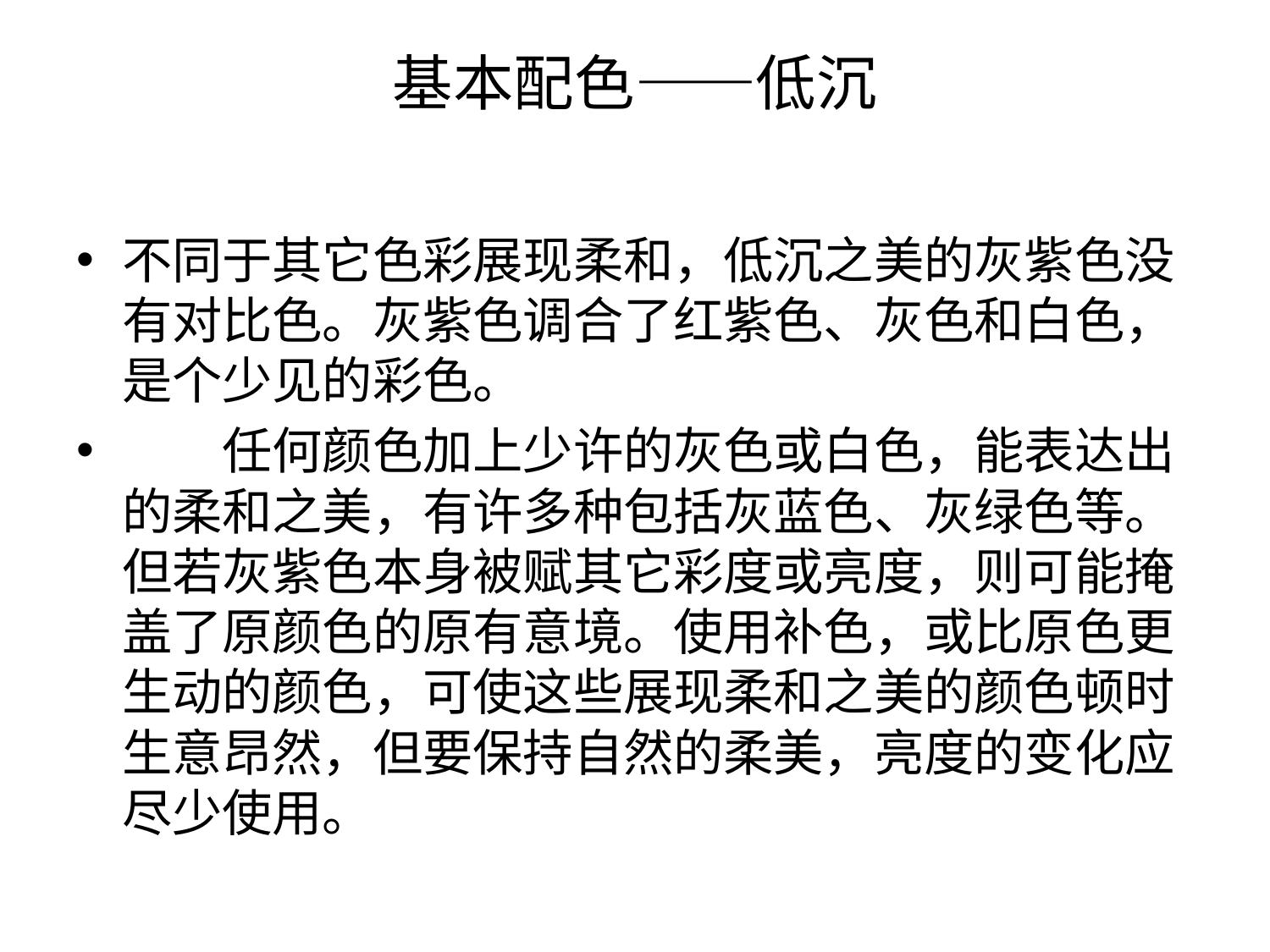

# 基本配色——低沉
不同于其它色彩展现柔和，低沉之美的灰紫色没有对比色。灰紫色调合了红紫色、灰色和白色，是个少见的彩色。
　　任何颜色加上少许的灰色或白色，能表达出的柔和之美，有许多种包括灰蓝色、灰绿色等。但若灰紫色本身被赋其它彩度或亮度，则可能掩盖了原颜色的原有意境。使用补色，或比原色更生动的颜色，可使这些展现柔和之美的颜色顿时生意昂然，但要保持自然的柔美，亮度的变化应尽少使用。